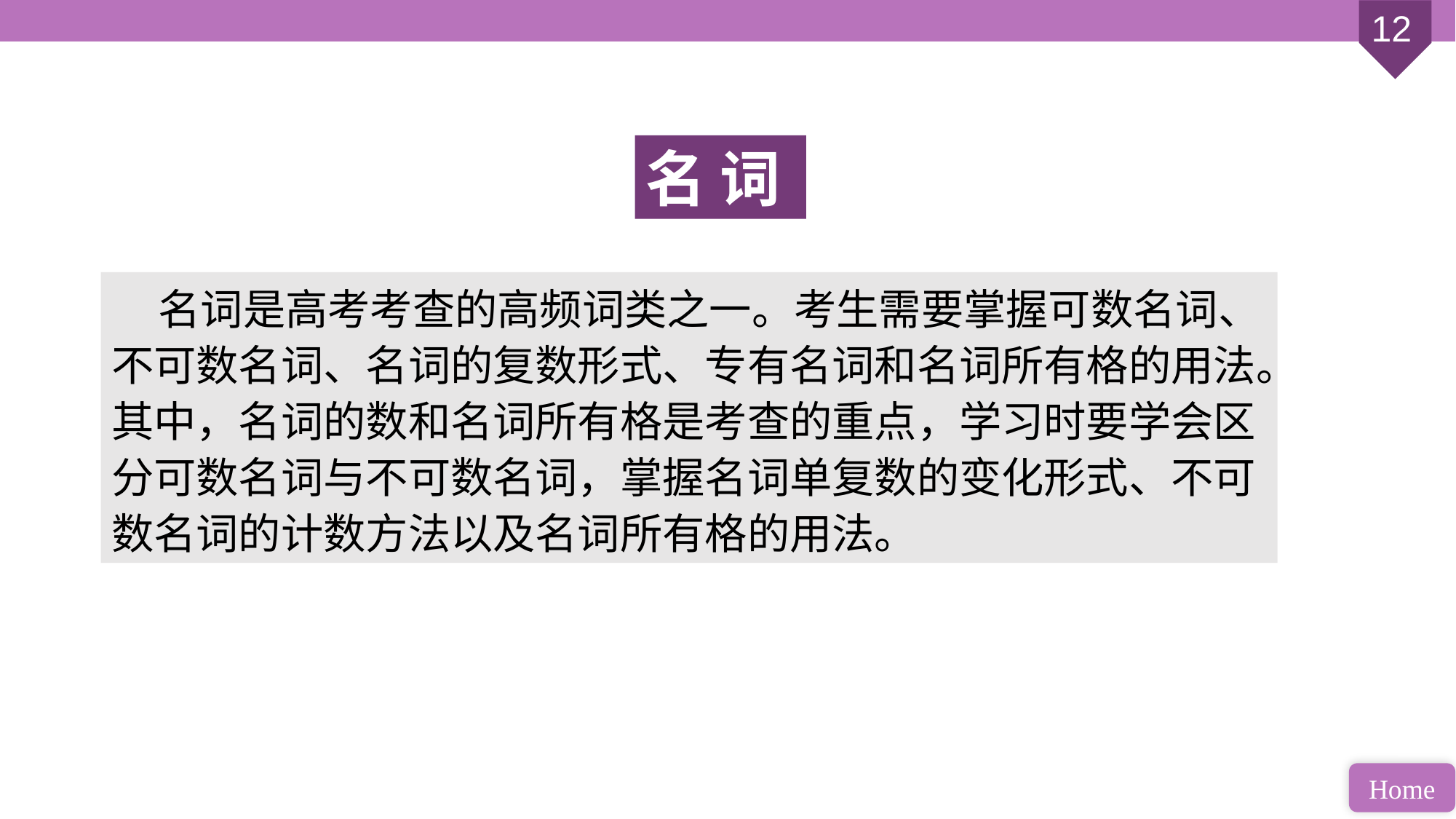

名 词
    名词是高考考查的高频词类之一。考生需要掌握可数名词、不可数名词、名词的复数形式、专有名词和名词所有格的用法。其中，名词的数和名词所有格是考查的重点，学习时要学会区分可数名词与不可数名词，掌握名词单复数的变化形式、不可数名词的计数方法以及名词所有格的用法。